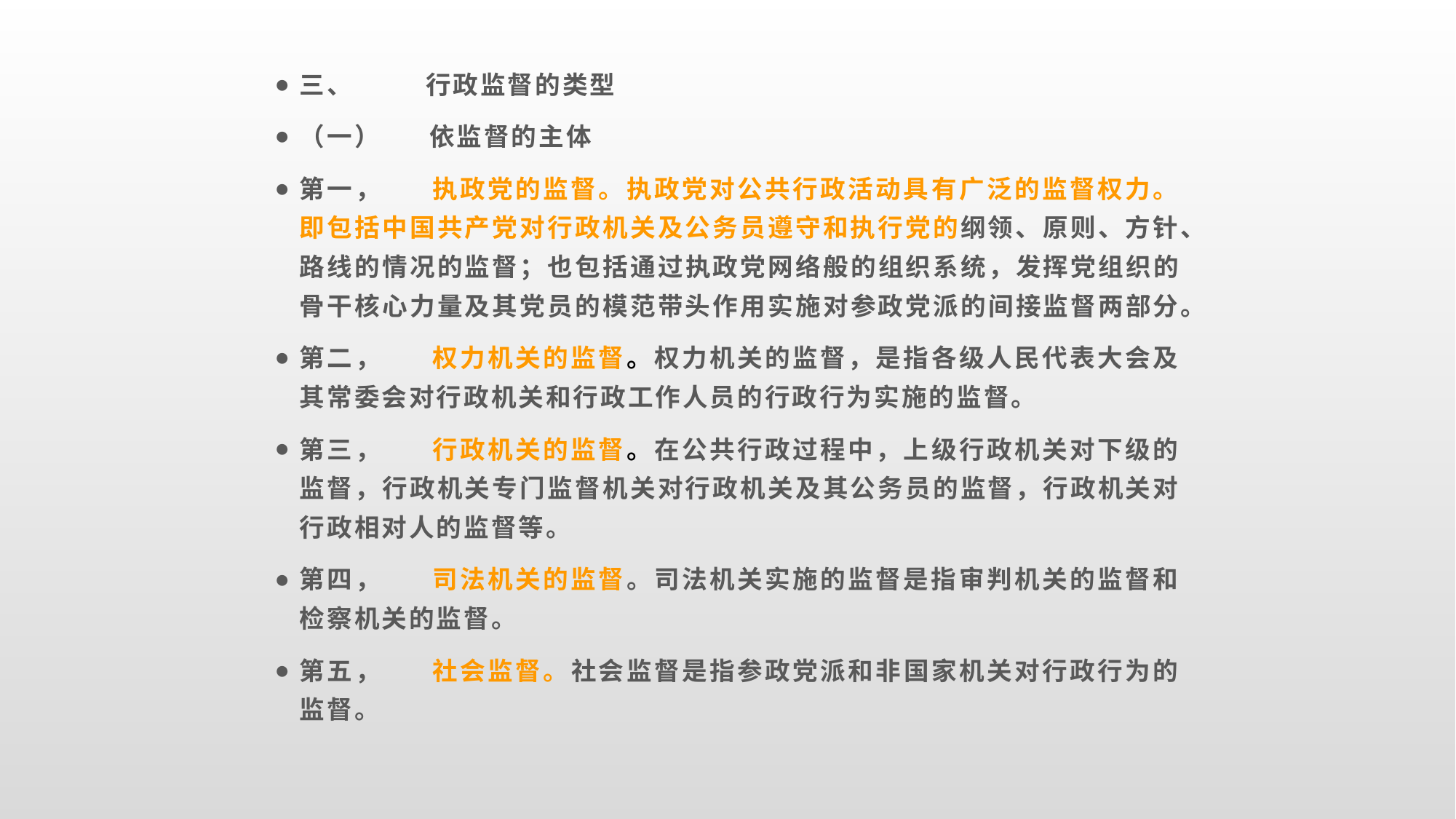

三、         行政监督的类型
（一）      依监督的主体
第一，      执政党的监督。执政党对公共行政活动具有广泛的监督权力。即包括中国共产党对行政机关及公务员遵守和执行党的纲领、原则、方针、路线的情况的监督；也包括通过执政党网络般的组织系统，发挥党组织的骨干核心力量及其党员的模范带头作用实施对参政党派的间接监督两部分。
第二，      权力机关的监督。权力机关的监督，是指各级人民代表大会及其常委会对行政机关和行政工作人员的行政行为实施的监督。
第三，      行政机关的监督。在公共行政过程中，上级行政机关对下级的监督，行政机关专门监督机关对行政机关及其公务员的监督，行政机关对行政相对人的监督等。
第四，      司法机关的监督。司法机关实施的监督是指审判机关的监督和检察机关的监督。
第五，      社会监督。社会监督是指参政党派和非国家机关对行政行为的监督。